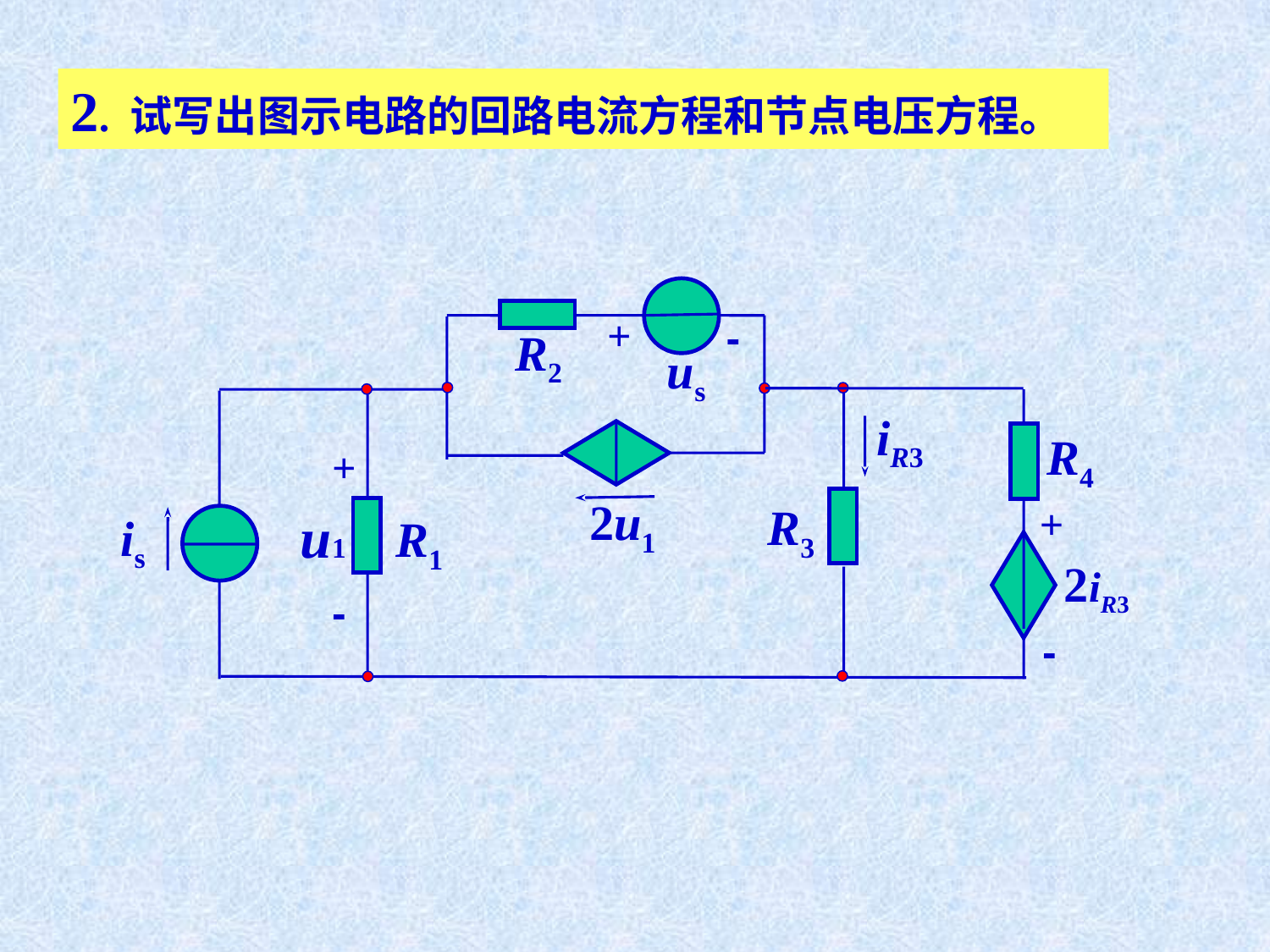

2. 试写出图示电路的回路电流方程和节点电压方程。

+
-

R2

us

iR3

R4

+

2u1

R3
+

u1

is
R1

2iR3

-

-